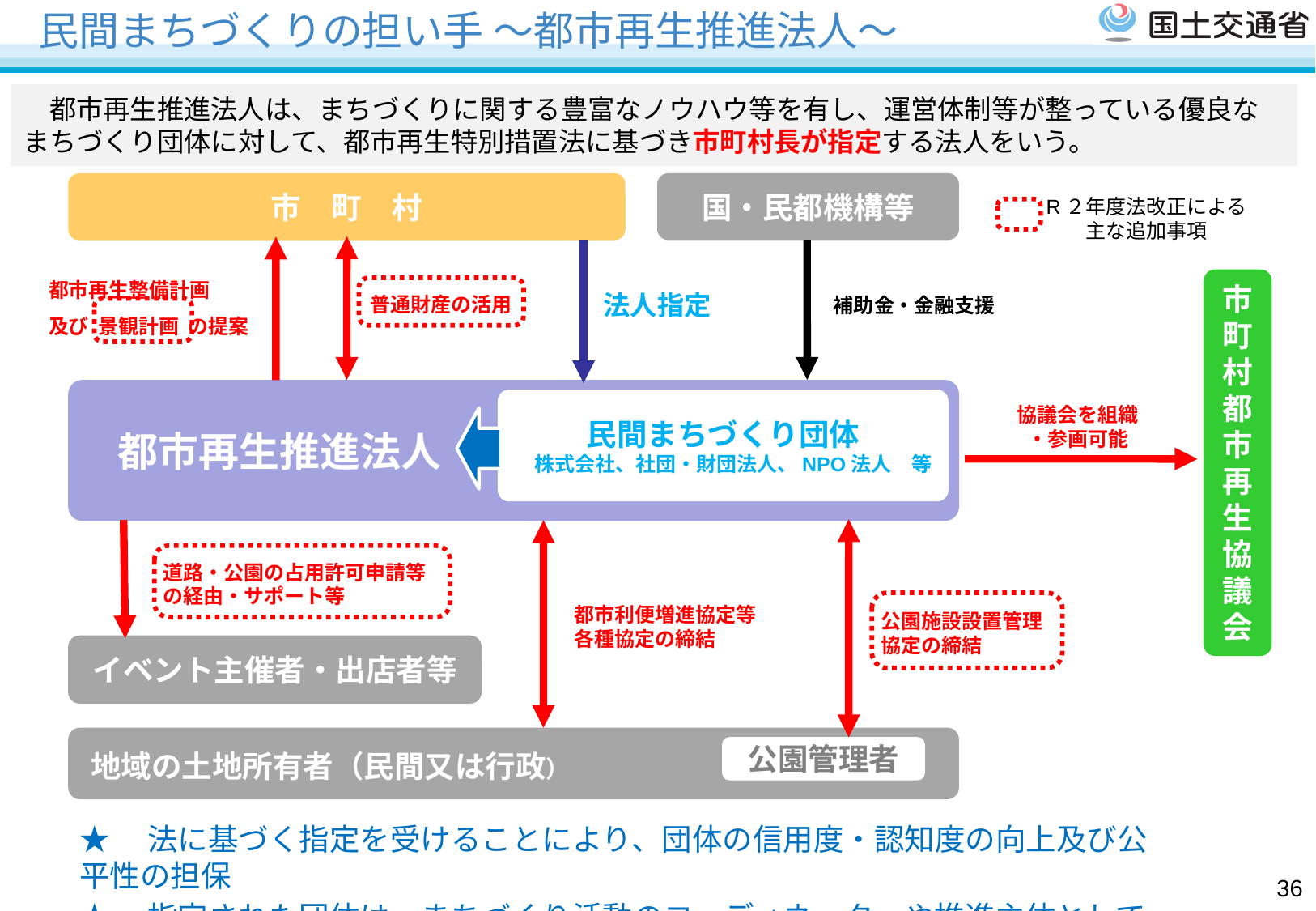

民間まちづくりの担い手 ～都市再生推進法人～
　都市再生推進法人は、まちづくりに関する豊富なノウハウ等を有し、運営体制等が整っている優良なまちづくり団体に対して、都市再生特別措置法に基づき市町村長が指定する法人をいう。
国・民都機構等
市　町　村
R２年度法改正による
主な追加事項

都市再生整備計画
及び  景観計画  の提案
市町村都市再生協議会
補助金・金融支援
普通財産の活用
法人指定

　都市再生推進法人
協議会を組織
・参画可能
民間まちづくり団体
　株式会社、社団・財団法人、NPO法人　等

道路・公園の占用許可申請等
の経由・サポート等

都市利便増進協定等
各種協定の締結
公園施設設置管理
協定の締結

イベント主催者・出店者等
地域の土地所有者（民間又は行政）
公園管理者
★　法に基づく指定を受けることにより、団体の信用度・認知度の向上及び公平性の担保
★　指定された団体は、まちづくり活動のコーディネーターや推進主体としての役割を期待
36